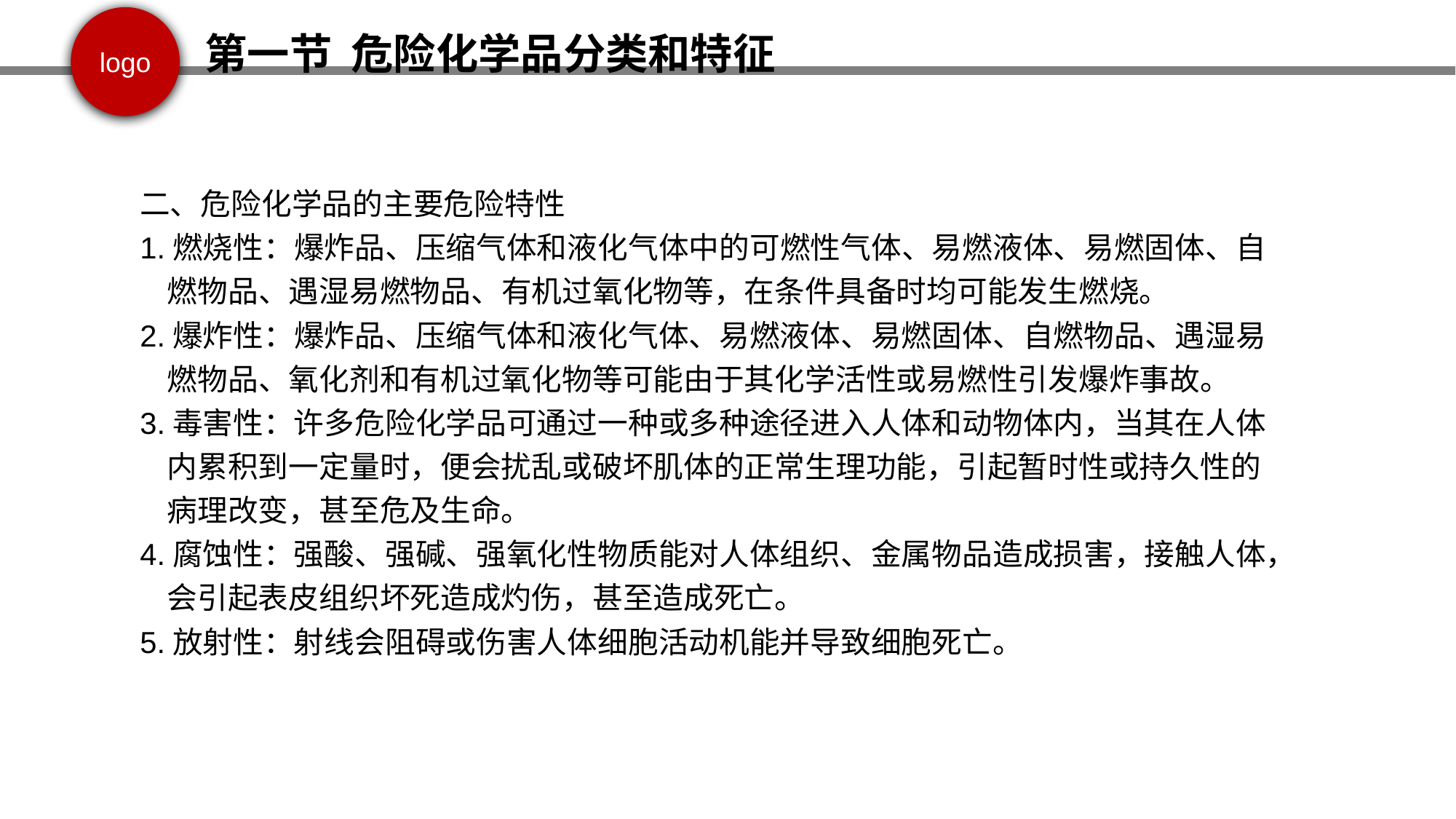

第一节  危险化学品分类和特征
二、危险化学品的主要危险特性
1.燃烧性：爆炸品、压缩气体和液化气体中的可燃性气体、易燃液体、易燃固体、自燃物品、遇湿易燃物品、有机过氧化物等，在条件具备时均可能发生燃烧。
2.爆炸性：爆炸品、压缩气体和液化气体、易燃液体、易燃固体、自燃物品、遇湿易燃物品、氧化剂和有机过氧化物等可能由于其化学活性或易燃性引发爆炸事故。
3.毒害性：许多危险化学品可通过一种或多种途径进入人体和动物体内，当其在人体内累积到一定量时，便会扰乱或破坏肌体的正常生理功能，引起暂时性或持久性的病理改变，甚至危及生命。
4.腐蚀性：强酸、强碱、强氧化性物质能对人体组织、金属物品造成损害，接触人体，会引起表皮组织坏死造成灼伤，甚至造成死亡。
5.放射性：射线会阻碍或伤害人体细胞活动机能并导致细胞死亡。